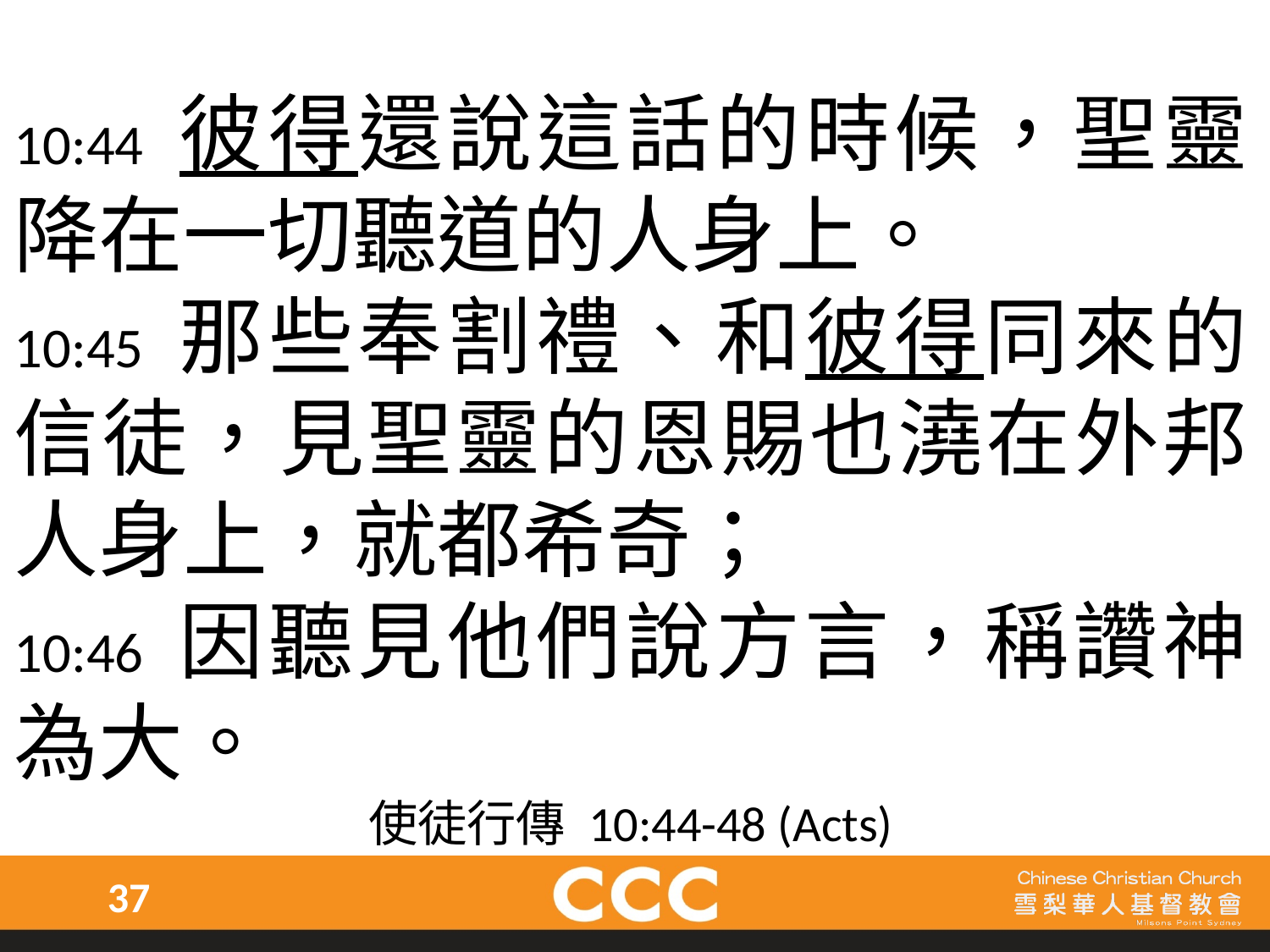

10:44 彼得還說這話的時候，聖靈降在一切聽道的人身上。
10:45 那些奉割禮、和彼得同來的信徒，見聖靈的恩賜也澆在外邦人身上，就都希奇；
10:46 因聽見他們說方言，稱讚神為大。
使徒行傳 10:44-48 (Acts)
37